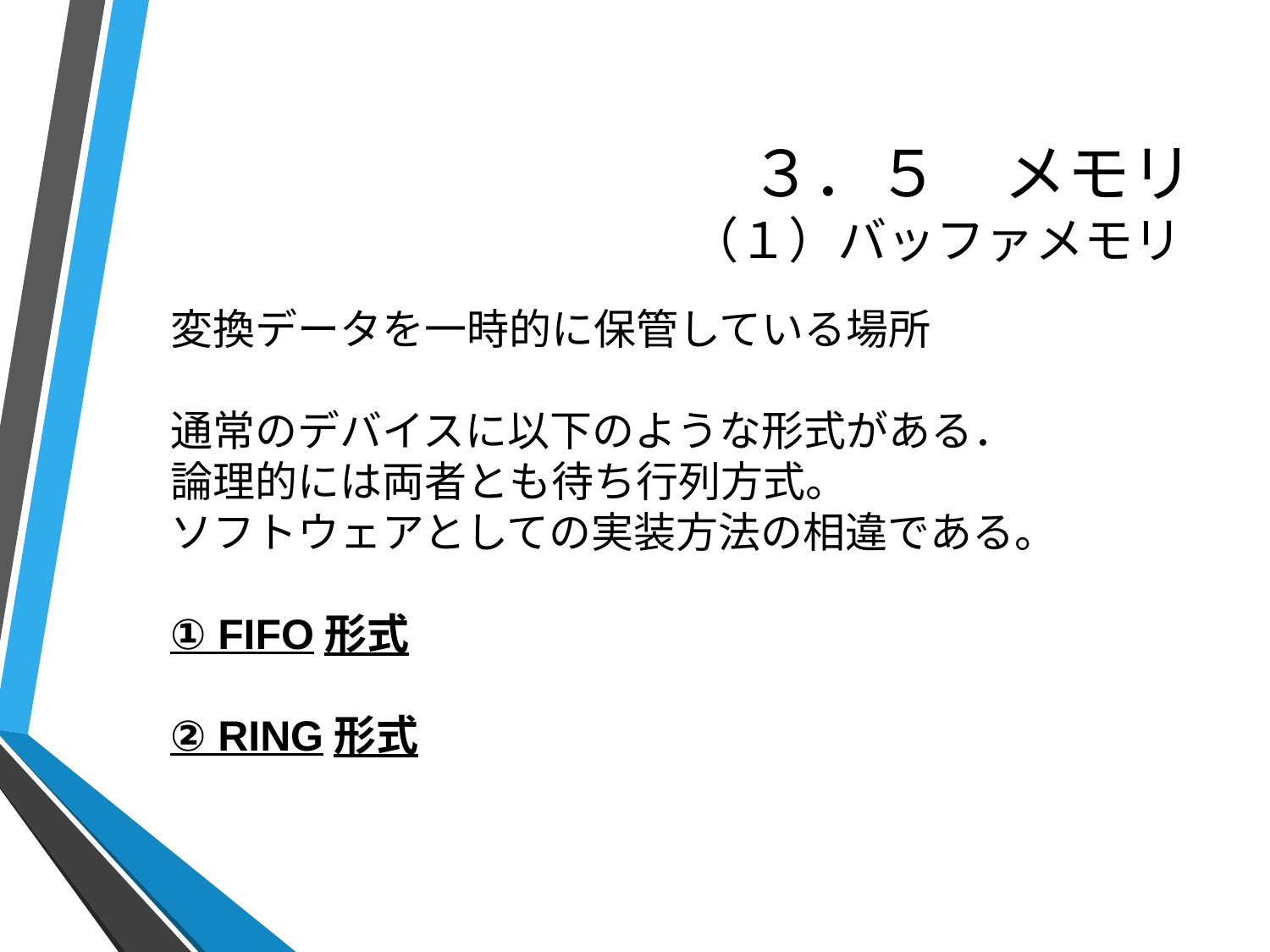

# ３．５　メモリ （１）バッファメモリ
変換データを一時的に保管している場所

通常のデバイスに以下のような形式がある．
論理的には両者とも待ち行列方式。
ソフトウェアとしての実装方法の相違である。

① FIFO形式

② RING形式